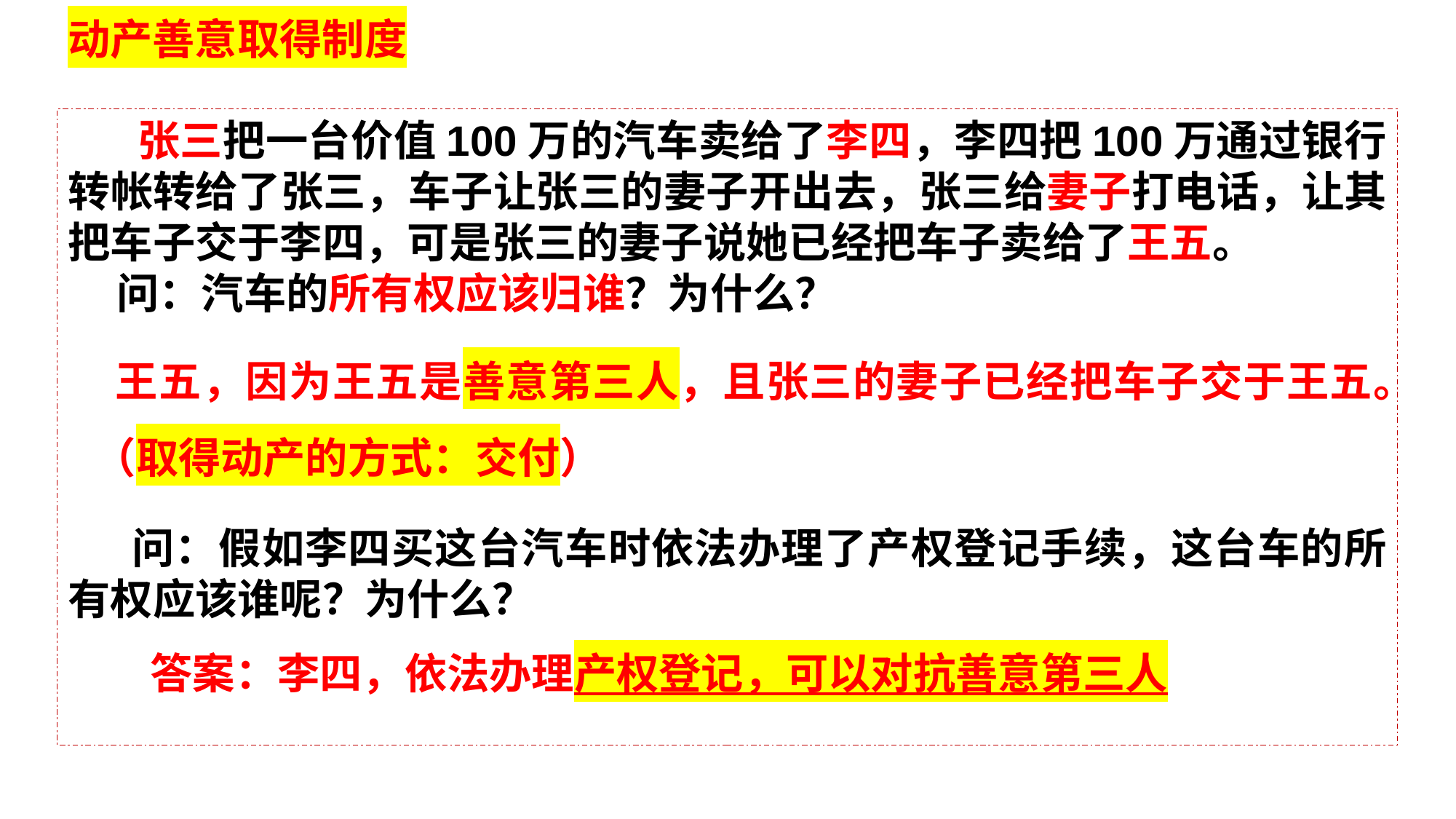

动产善意取得制度
      张三把一台价值100万的汽车卖给了李四，李四把100万通过银行转帐转给了张三，车子让张三的妻子开出去，张三给妻子打电话，让其把车子交于李四，可是张三的妻子说她已经把车子卖给了王五。
    问：汽车的所有权应该归谁？为什么？

     问：假如李四买这台汽车时依法办理了产权登记手续，这台车的所有权应该谁呢？为什么？

 王五，因为王五是善意第三人，且张三的妻子已经把车子交于王五。（取得动产的方式：交付）
答案：李四，依法办理产权登记，可以对抗善意第三人